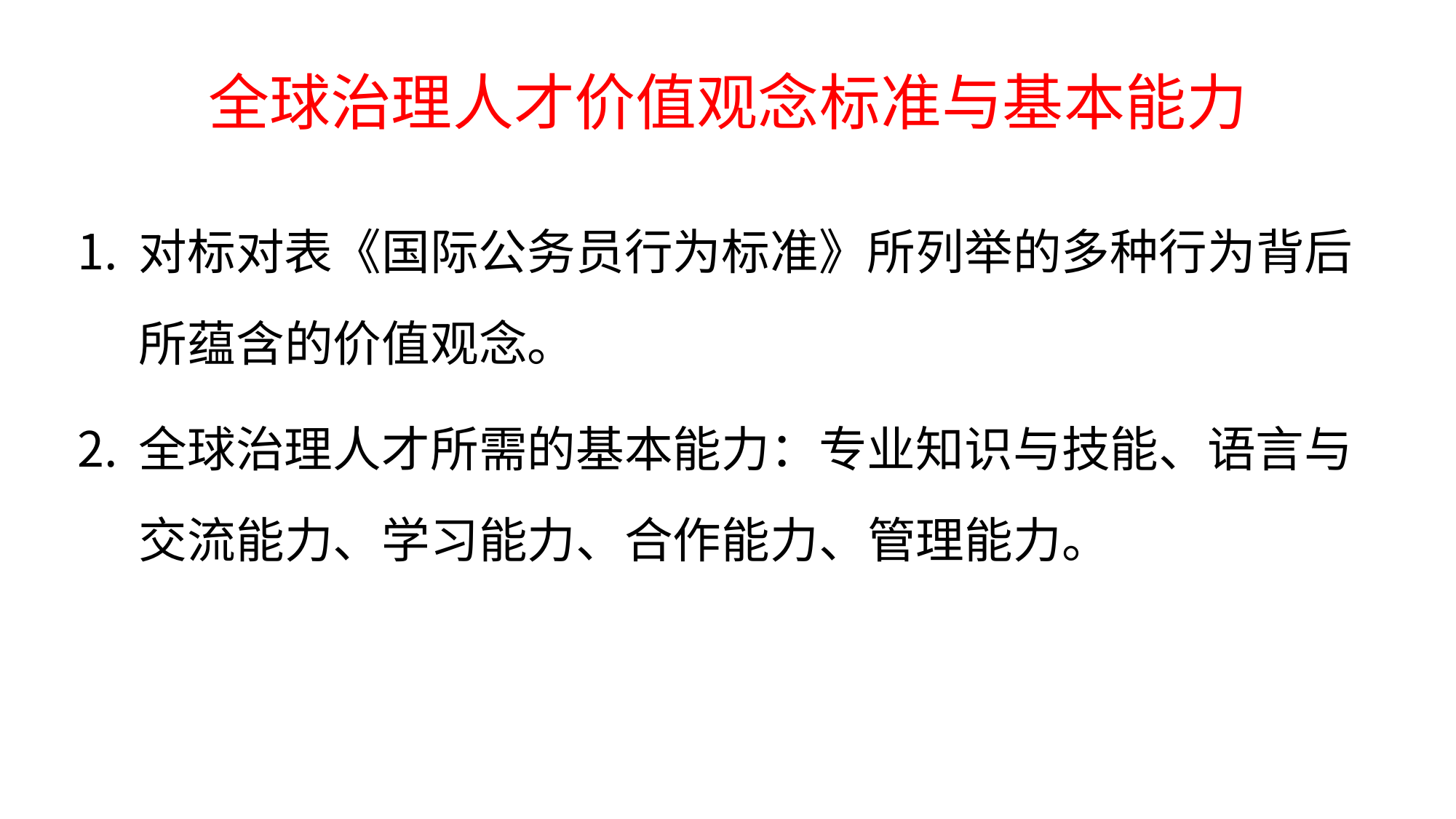

# 全球治理人才价值观念标准与基本能力
对标对表《国际公务员行为标准》所列举的多种行为背后所蕴含的价值观念。
全球治理人才所需的基本能力：专业知识与技能、语言与交流能力、学习能力、合作能力、管理能力。